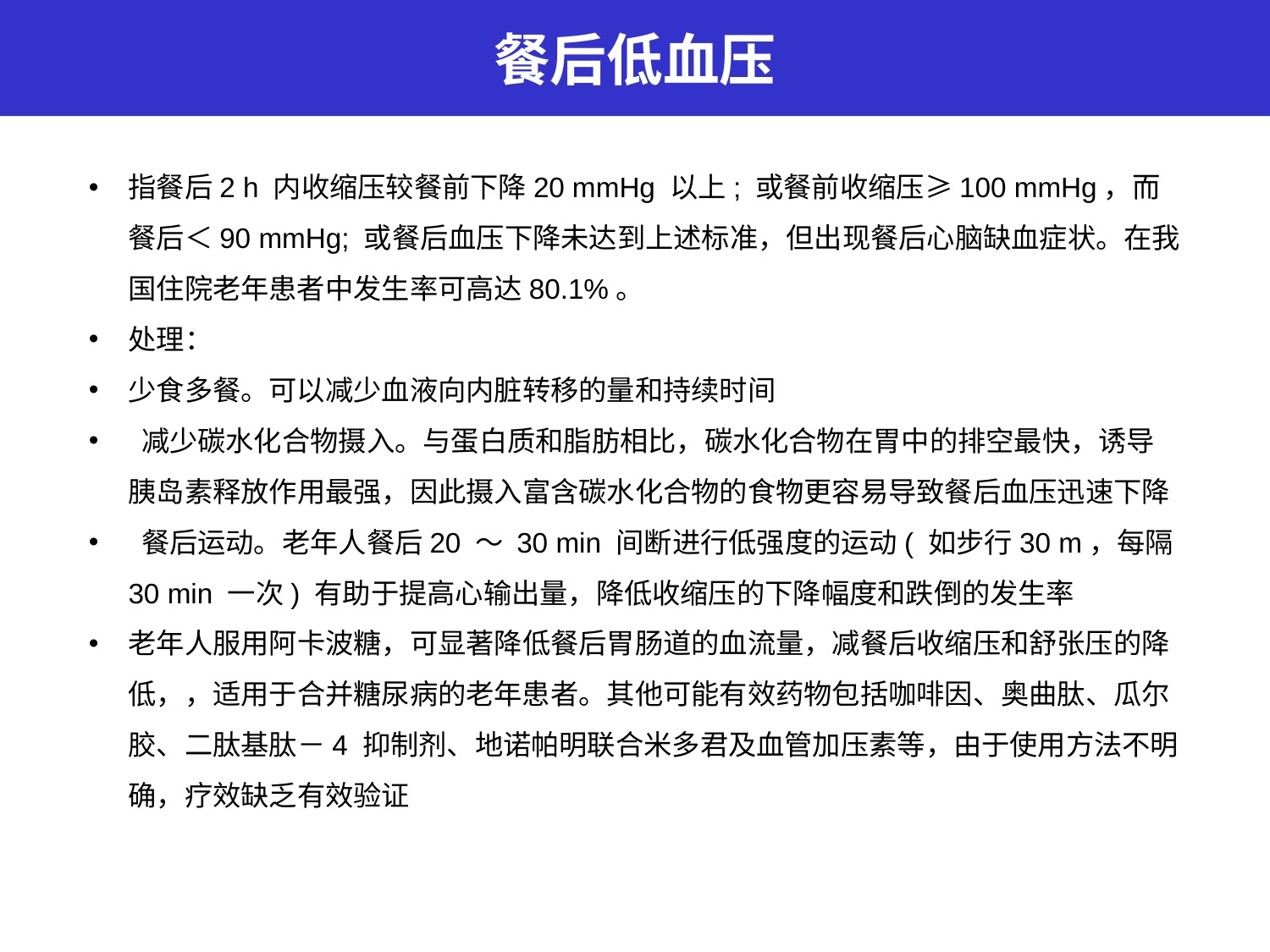

餐后低血压
指餐后2 h 内收缩压较餐前下降20 mmHg 以上; 或餐前收缩压≥100 mmHg，而餐后＜90 mmHg; 或餐后血压下降未达到上述标准，但出现餐后心脑缺血症状。在我国住院老年患者中发生率可高达80.1%。
处理：
少食多餐。可以减少血液向内脏转移的量和持续时间
 减少碳水化合物摄入。与蛋白质和脂肪相比，碳水化合物在胃中的排空最快，诱导胰岛素释放作用最强，因此摄入富含碳水化合物的食物更容易导致餐后血压迅速下降
 餐后运动。老年人餐后20 ～ 30 min 间断进行低强度的运动( 如步行30 m，每隔30 min 一次) 有助于提高心输出量，降低收缩压的下降幅度和跌倒的发生率
老年人服用阿卡波糖，可显著降低餐后胃肠道的血流量，减餐后收缩压和舒张压的降低，，适用于合并糖尿病的老年患者。其他可能有效药物包括咖啡因、奥曲肽、瓜尔胶、二肽基肽－4 抑制剂、地诺帕明联合米多君及血管加压素等，由于使用方法不明确，疗效缺乏有效验证